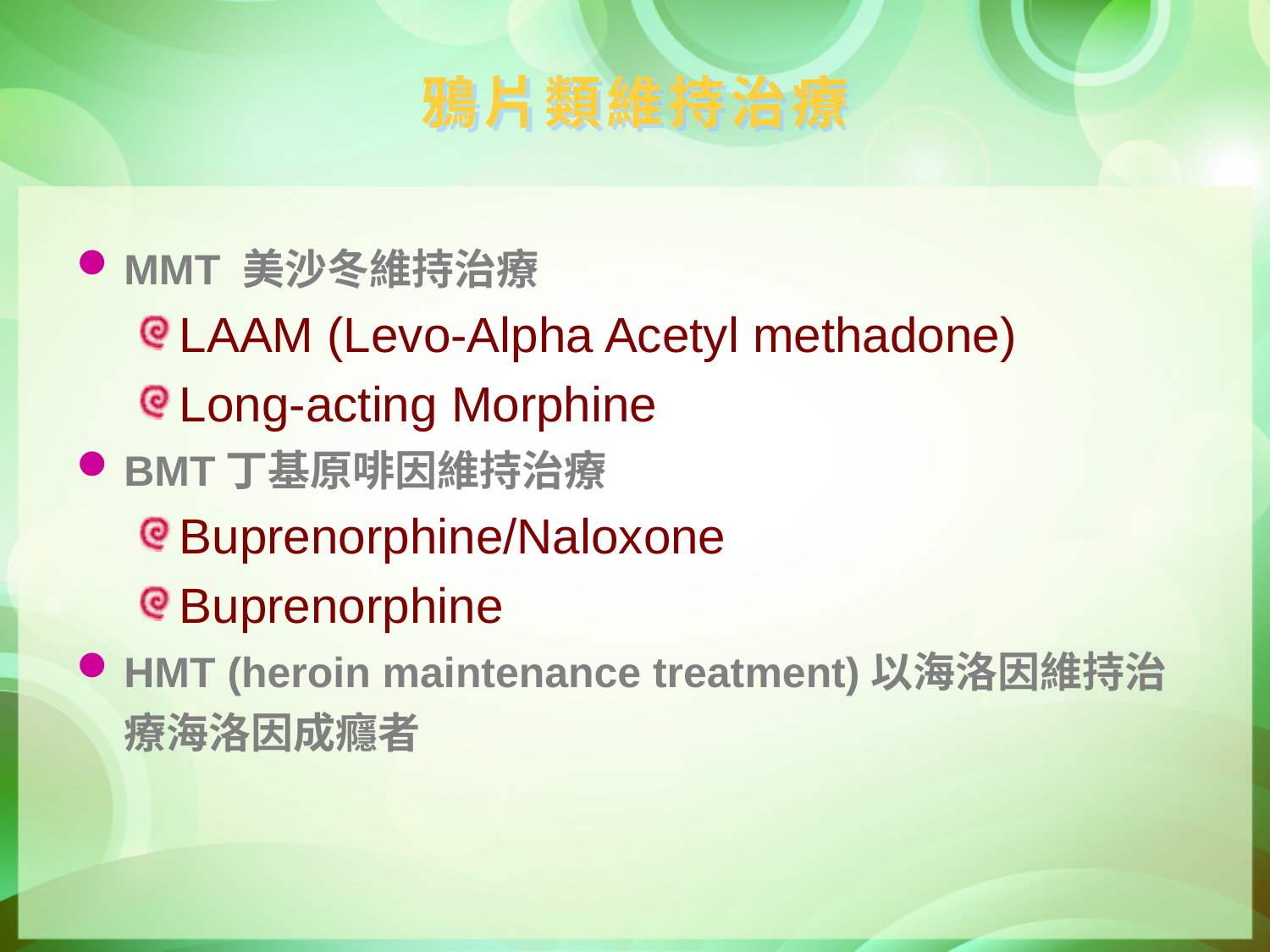

鴉片類維持治療
MMT 美沙冬維持治療
LAAM (Levo-Alpha Acetyl methadone)
Long-acting Morphine
BMT丁基原啡因維持治療
Buprenorphine/Naloxone
Buprenorphine
HMT (heroin maintenance treatment)以海洛因維持治療海洛因成癮者